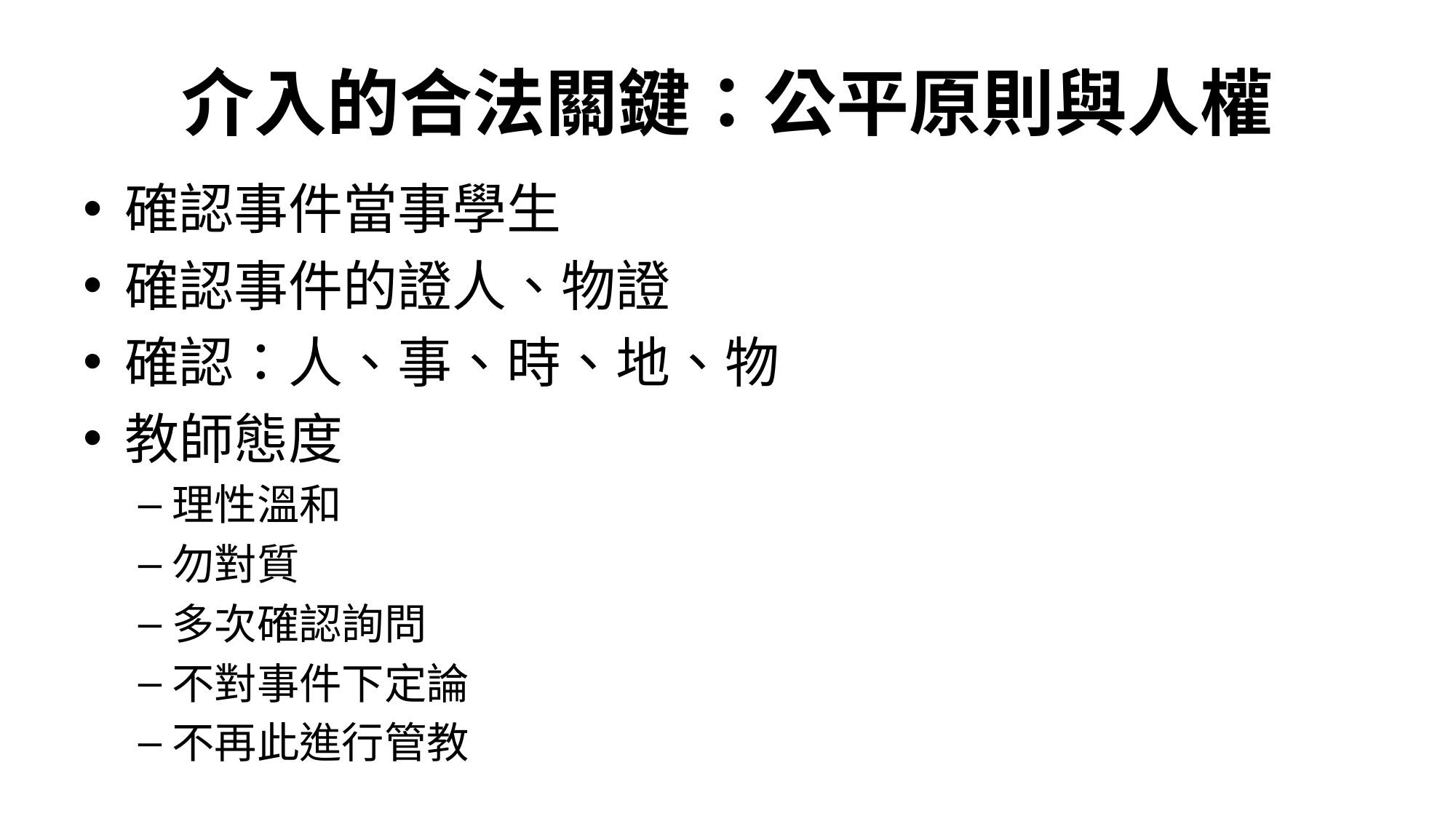

# 介入的合法關鍵：公平原則與人權
確認事件當事學生
確認事件的證人、物證
確認：人、事、時、地、物
教師態度
理性溫和
勿對質
多次確認詢問
不對事件下定論
不再此進行管教